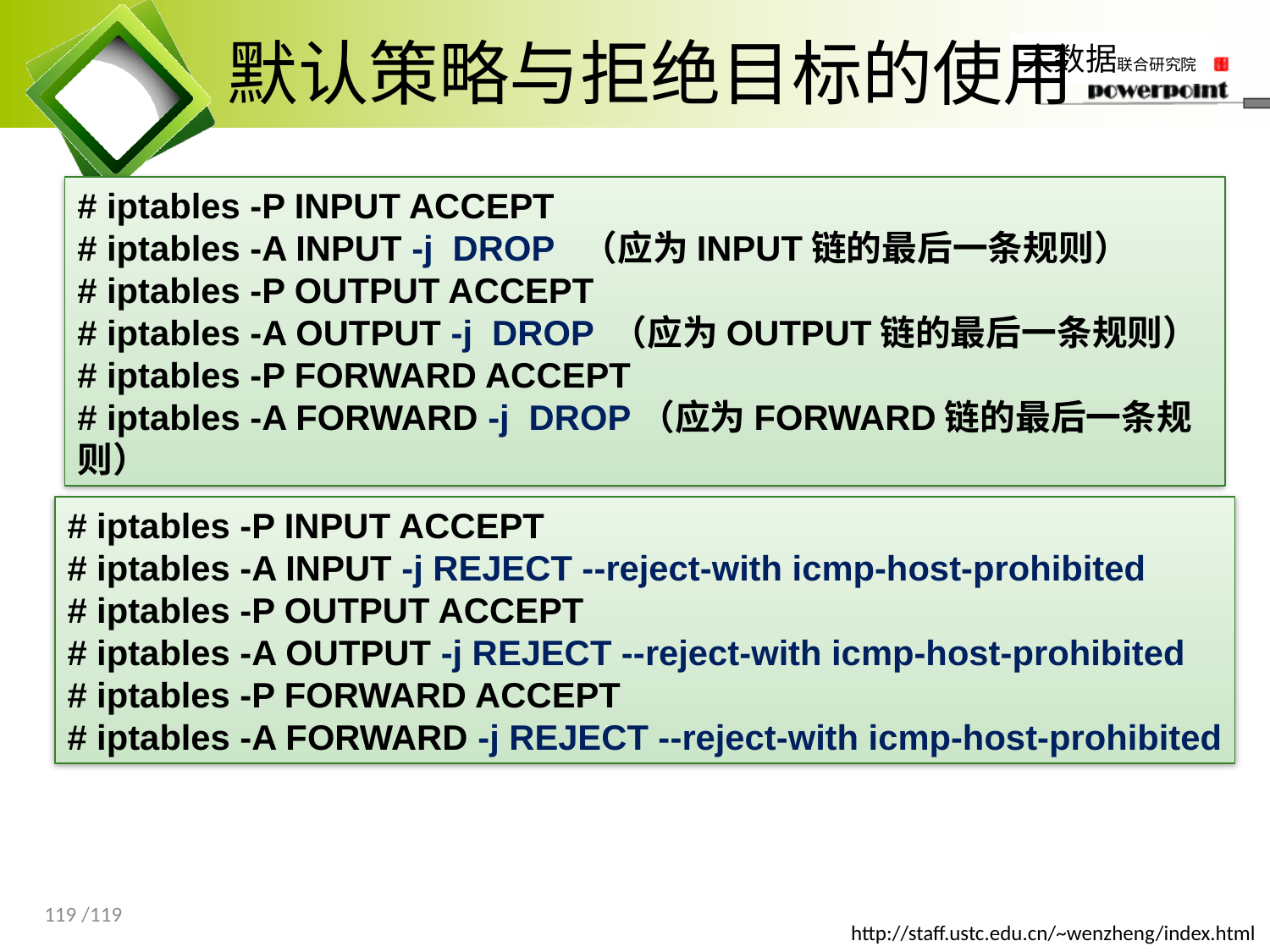

# 默认策略与拒绝目标的使用

# iptables -P INPUT ACCEPT
# iptables -A INPUT -j  DROP  （应为INPUT链的最后一条规则）
# iptables -P OUTPUT ACCEPT
# iptables -A OUTPUT -j  DROP （应为OUTPUT链的最后一条规则）
# iptables -P FORWARD ACCEPT
# iptables -A FORWARD -j  DROP（应为FORWARD链的最后一条规则）

# iptables -P INPUT ACCEPT
# iptables -A INPUT -j REJECT --reject-with icmp-host-prohibited
# iptables -P OUTPUT ACCEPT
# iptables -A OUTPUT -j REJECT --reject-with icmp-host-prohibited
# iptables -P FORWARD ACCEPT
# iptables -A FORWARD -j REJECT --reject-with icmp-host-prohibited
119